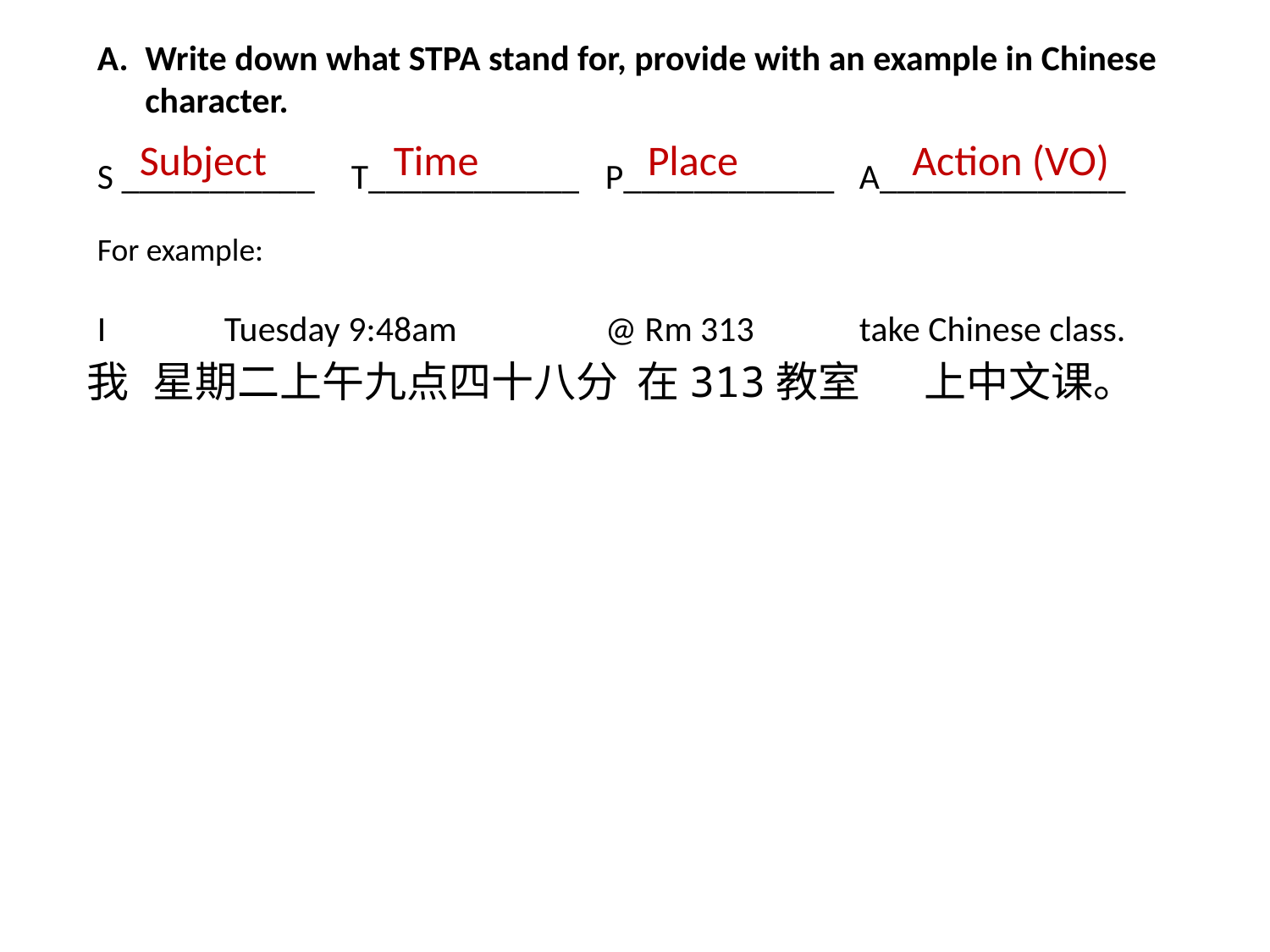

Write down what STPA stand for, provide with an example in Chinese character.

S ___________	T____________	P____________	A______________

For example:

I	Tuesday 9:48am		@ Rm 313	take Chinese class.
Subject
Time
Place
Action (VO)
我
星期二上午九点四十八分
在313教室
上中文课。